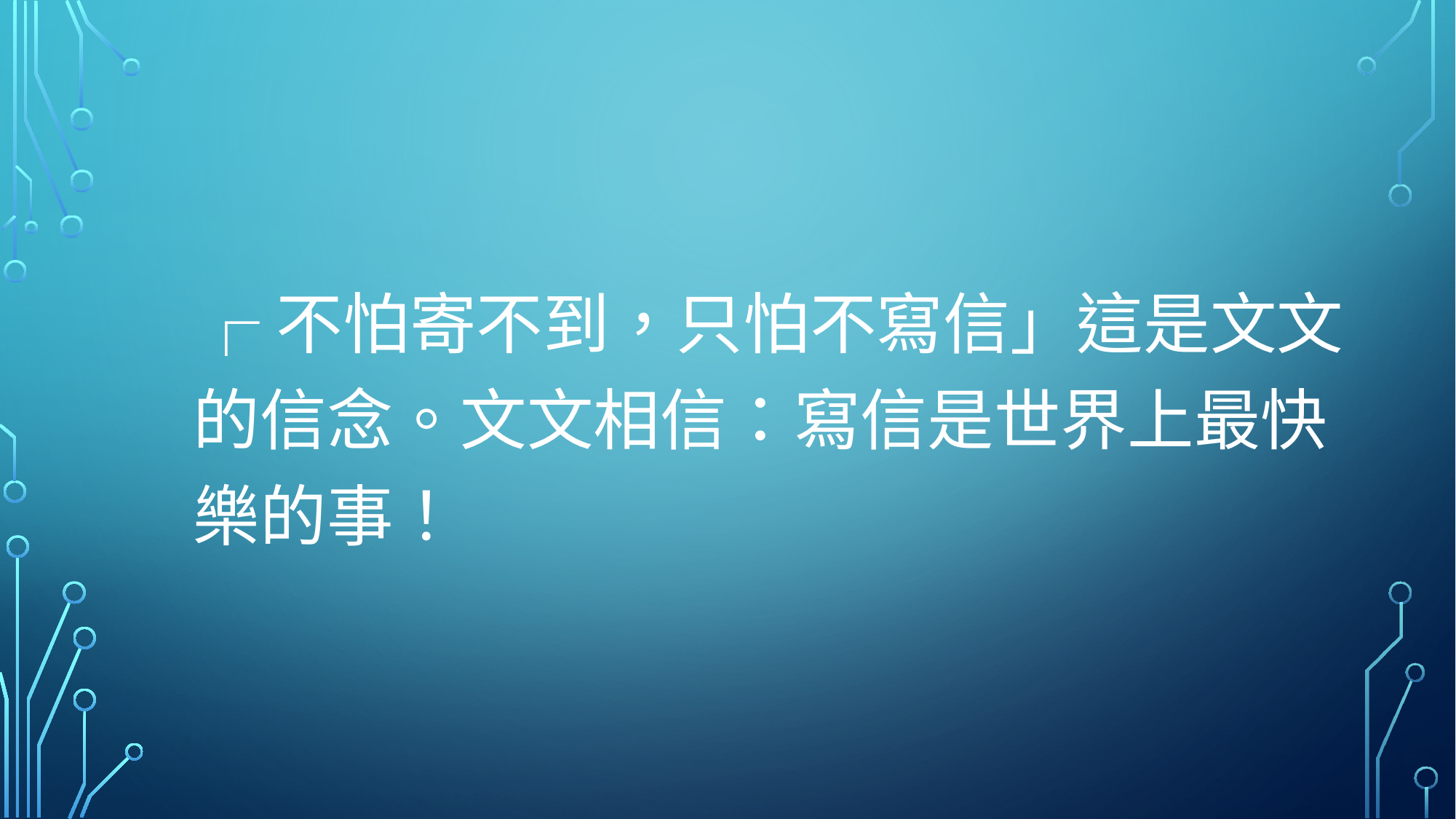

┌不怕寄不到，只怕不寫信」這是文文的信念。文文相信：寫信是世界上最快樂的事！